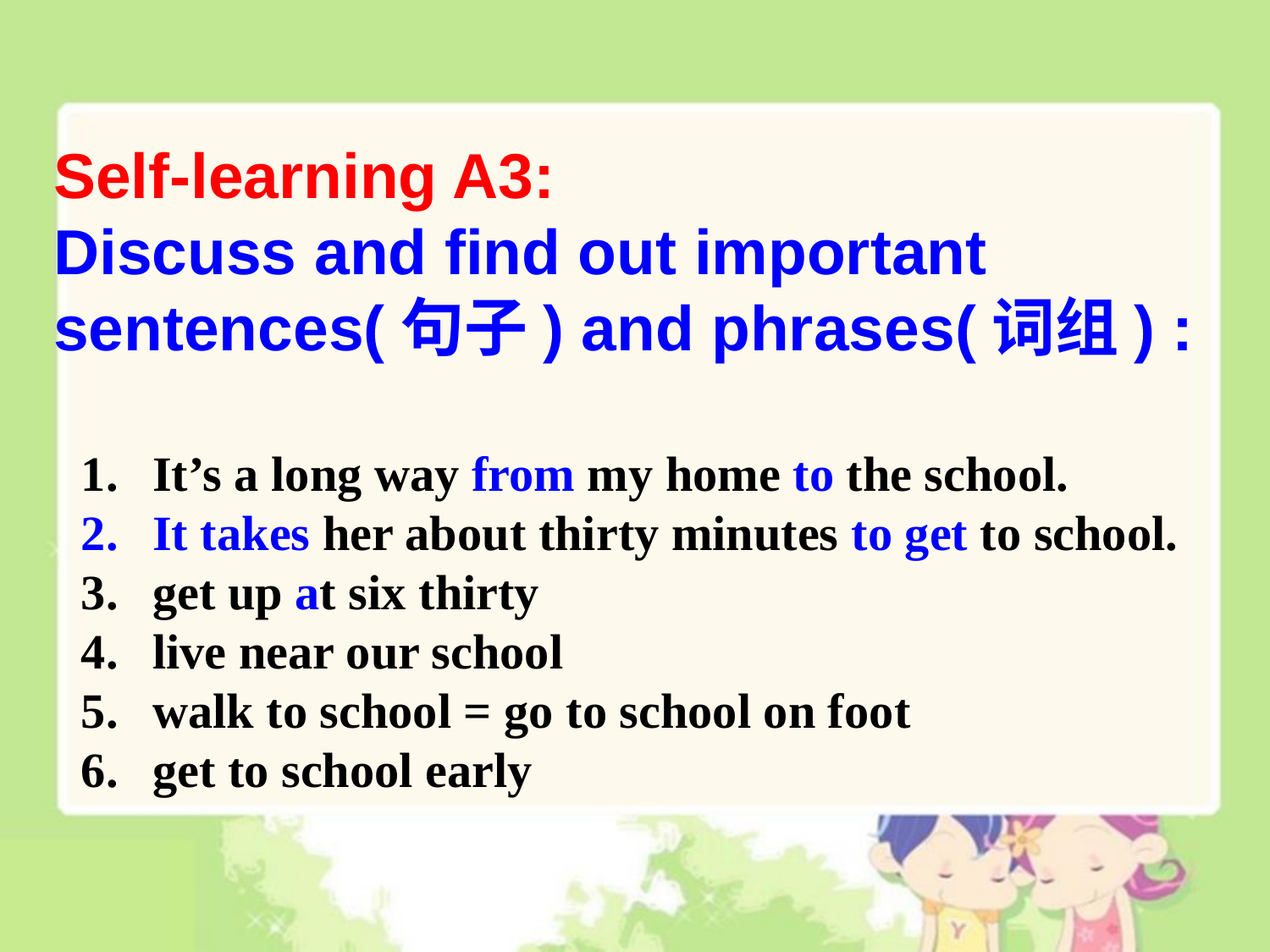

Self-learning A3:
Discuss and find out important
sentences(句子) and phrases(词组) :
It’s a long way from my home to the school.
It takes her about thirty minutes to get to school.
get up at six thirty
live near our school
walk to school = go to school on foot
get to school early